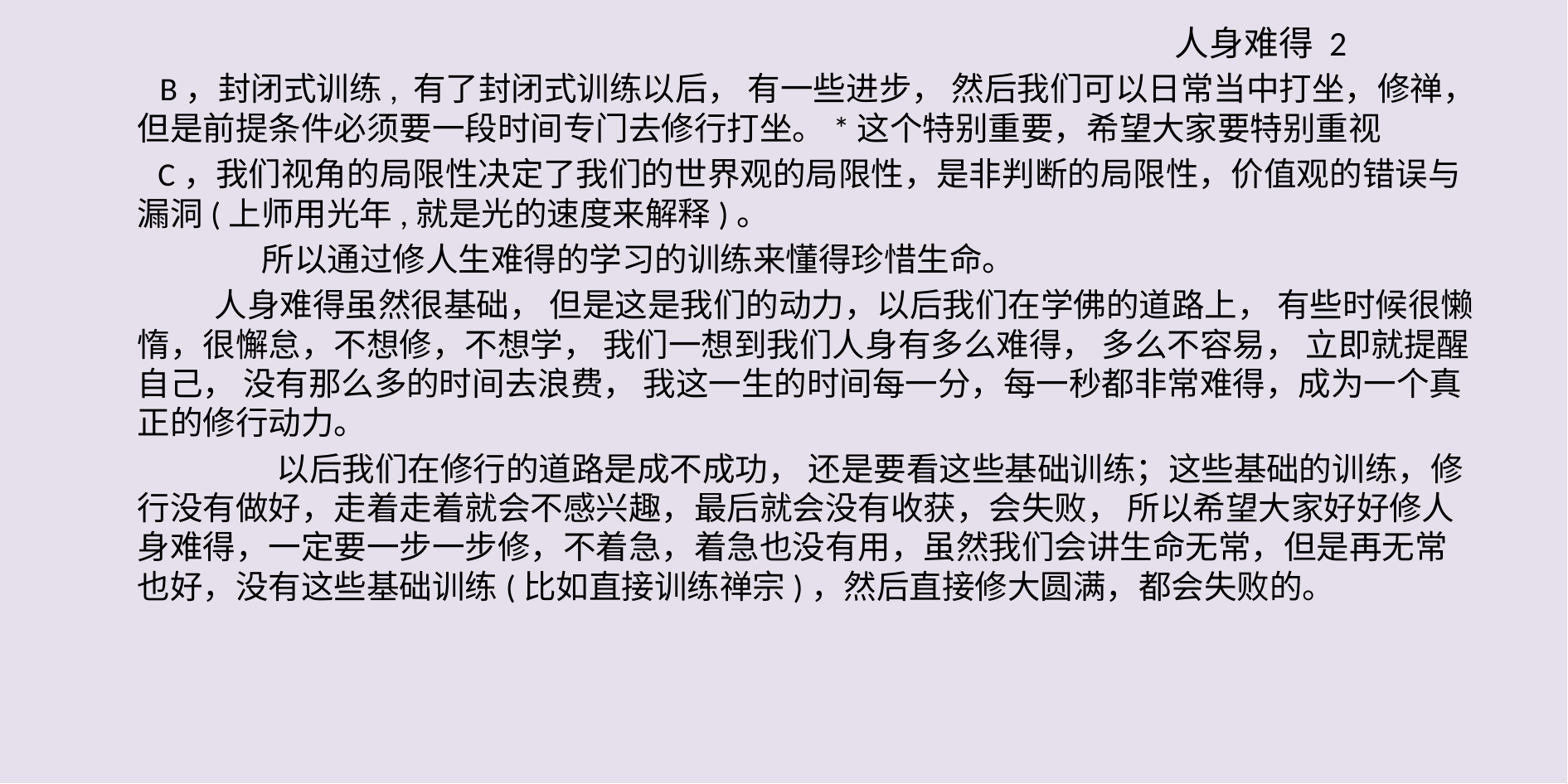

人身难得 2
	   B，封闭式训练, 有了封闭式训练以后， 有一些进步， 然后我们可以日常当中打坐，修禅， 但是前提条件必须要一段时间专门去修行打坐。*这个特别重要，希望大家要特别重视
         C，我们视角的局限性决定了我们的世界观的局限性，是非判断的局限性，价值观的错误与漏洞(上师用光年,就是光的速度来解释)。
		所以通过修人生难得的学习的训练来懂得珍惜生命。
                人身难得虽然很基础， 但是这是我们的动力，以后我们在学佛的道路上， 有些时候很懒惰，很懈怠，不想修，不想学， 我们一想到我们人身有多么难得， 多么不容易， 立即就提醒自己， 没有那么多的时间去浪费， 我这一生的时间每一分，每一秒都非常难得，成为一个真正的修行动力。
	 	 以后我们在修行的道路是成不成功， 还是要看这些基础训练；这些基础的训练，修行没有做好，走着走着就会不感兴趣，最后就会没有收获，会失败， 所以希望大家好好修人身难得，一定要一步一步修，不着急，着急也没有用，虽然我们会讲生命无常，但是再无常也好，没有这些基础训练(比如直接训练禅宗)，然后直接修大圆满，都会失败的。